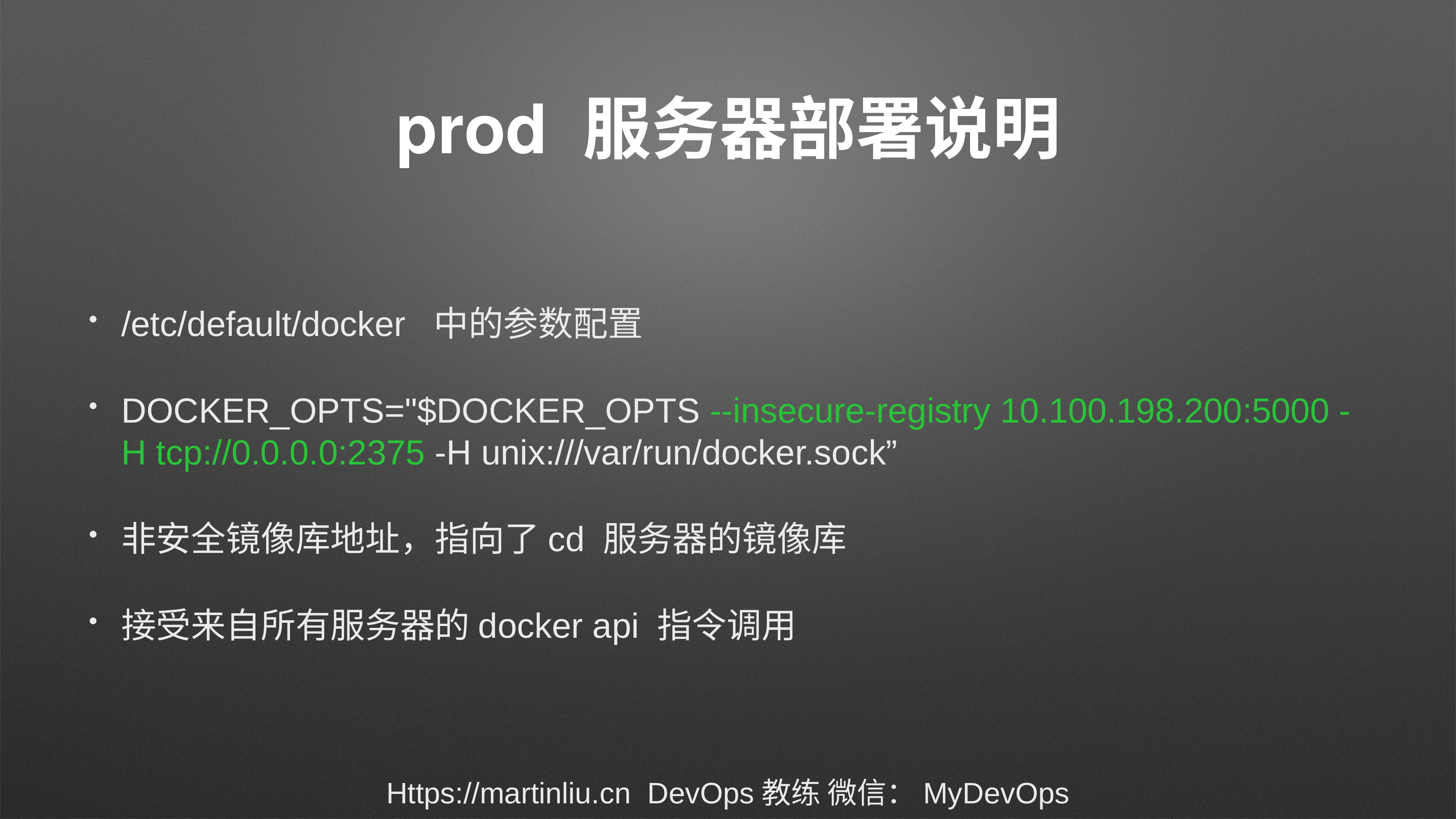

# prod 服务器部署说明
/etc/default/docker  中的参数配置
DOCKER_OPTS="$DOCKER_OPTS --insecure-registry 10.100.198.200:5000 -H tcp://0.0.0.0:2375 -H unix:///var/run/docker.sock”
非安全镜像库地址，指向了cd 服务器的镜像库
接受来自所有服务器的docker api 指令调用